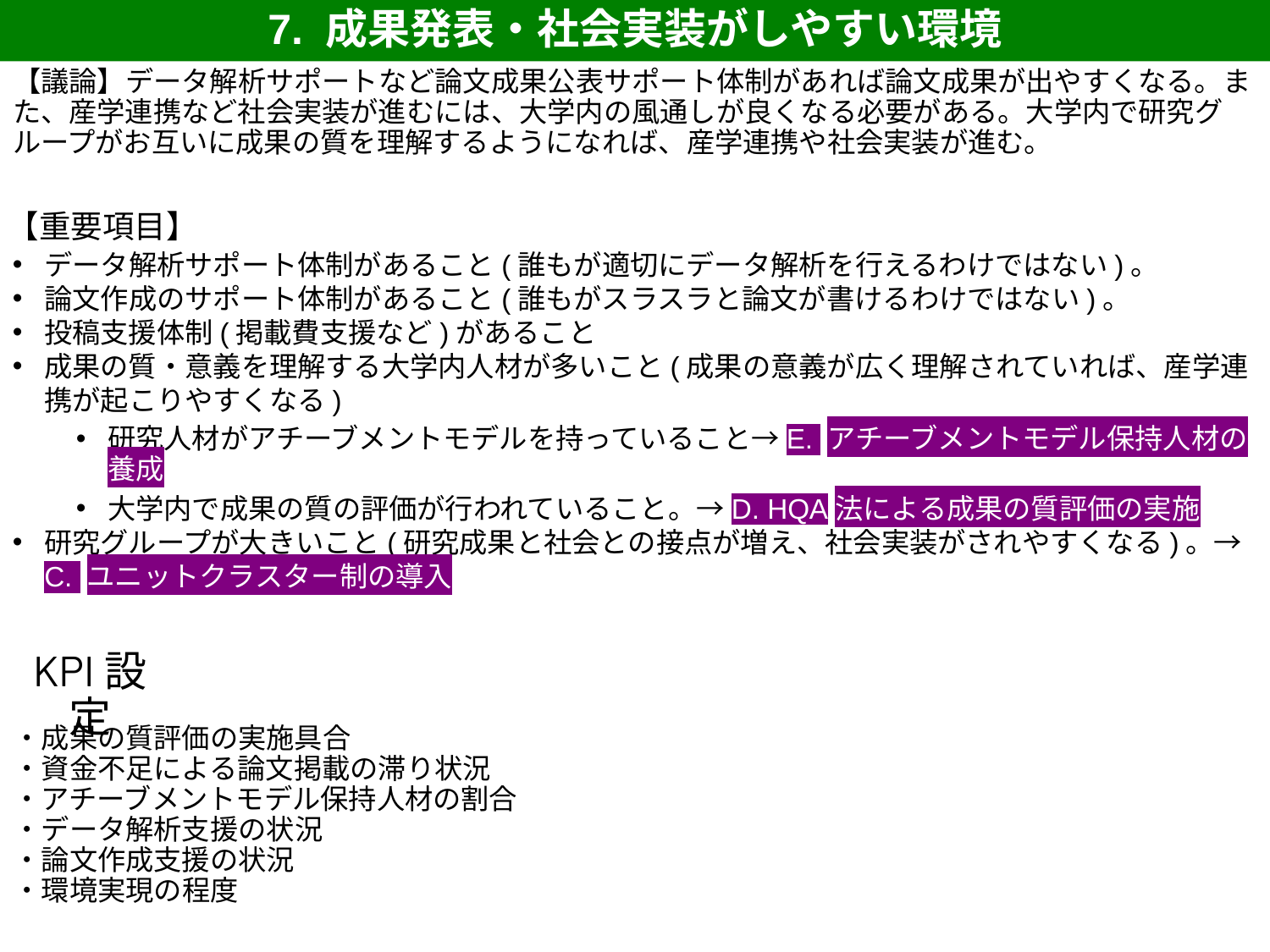

7. 成果発表・社会実装がしやすい環境
【議論】データ解析サポートなど論文成果公表サポート体制があれば論文成果が出やすくなる。また、産学連携など社会実装が進むには、大学内の風通しが良くなる必要がある。大学内で研究グループがお互いに成果の質を理解するようになれば、産学連携や社会実装が進む。

【重要項目】
データ解析サポート体制があること(誰もが適切にデータ解析を行えるわけではない)。
論文作成のサポート体制があること(誰もがスラスラと論文が書けるわけではない)。
投稿支援体制(掲載費支援など)があること
成果の質・意義を理解する大学内人材が多いこと(成果の意義が広く理解されていれば、産学連携が起こりやすくなる)
研究人材がアチーブメントモデルを持っていること→E. アチーブメントモデル保持人材の養成
大学内で成果の質の評価が行われていること。→D. HQA法による成果の質評価の実施
研究グループが大きいこと(研究成果と社会との接点が増え、社会実装がされやすくなる)。→ C. ユニットクラスター制の導入
KPI設定
・成果の質評価の実施具合
・資金不足による論文掲載の滞り状況
・アチーブメントモデル保持人材の割合
・データ解析支援の状況
・論文作成支援の状況
・環境実現の程度